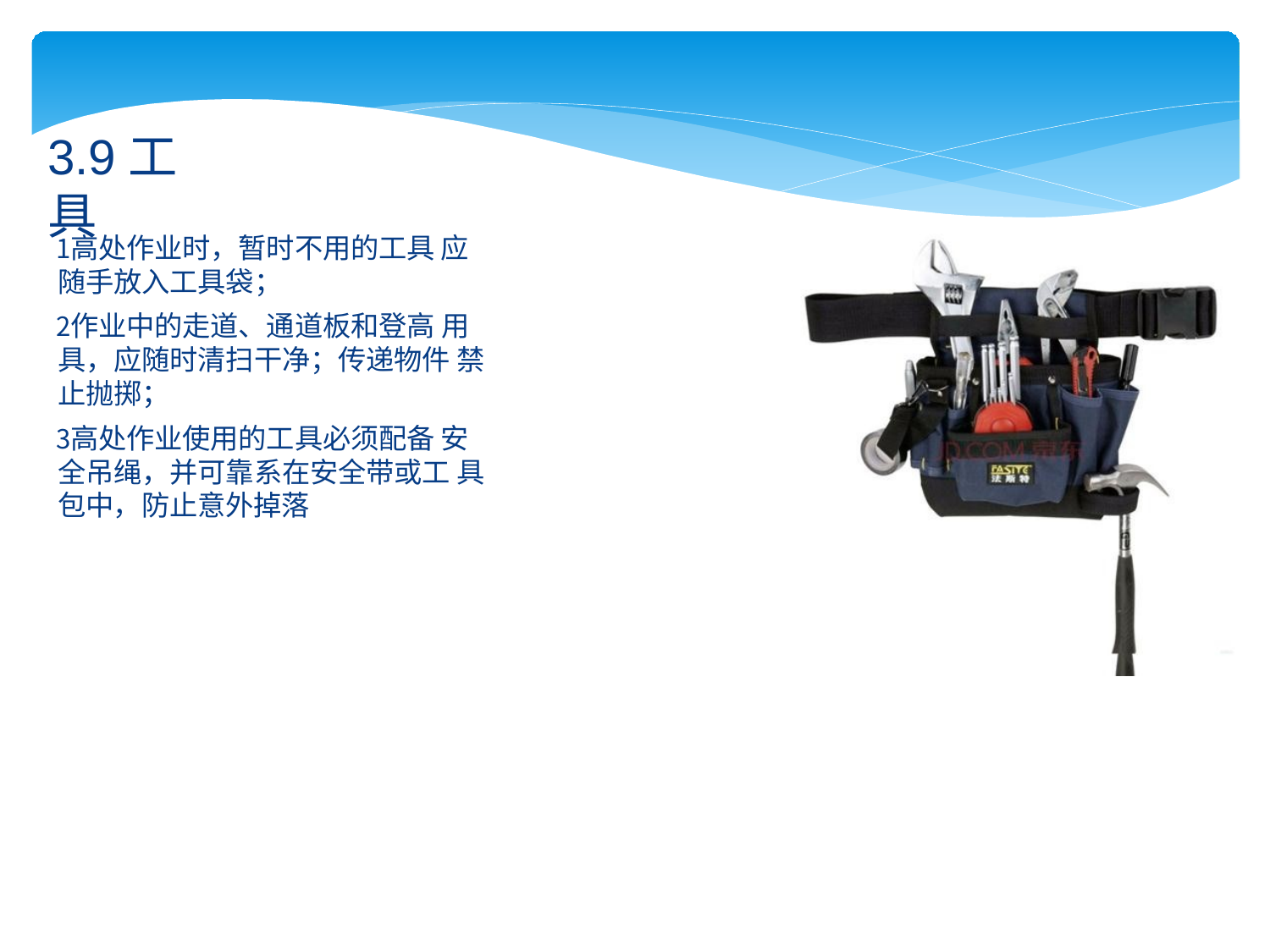

# 3.9工具

高处作业时，暂时不用的工具 应随手放入工具袋；
作业中的走道、通道板和登高 用具，应随时清扫干净；传递物件 禁止抛掷；
高处作业使用的工具必须配备 安全吊绳，并可靠系在安全带或工 具包中，防止意外掉落